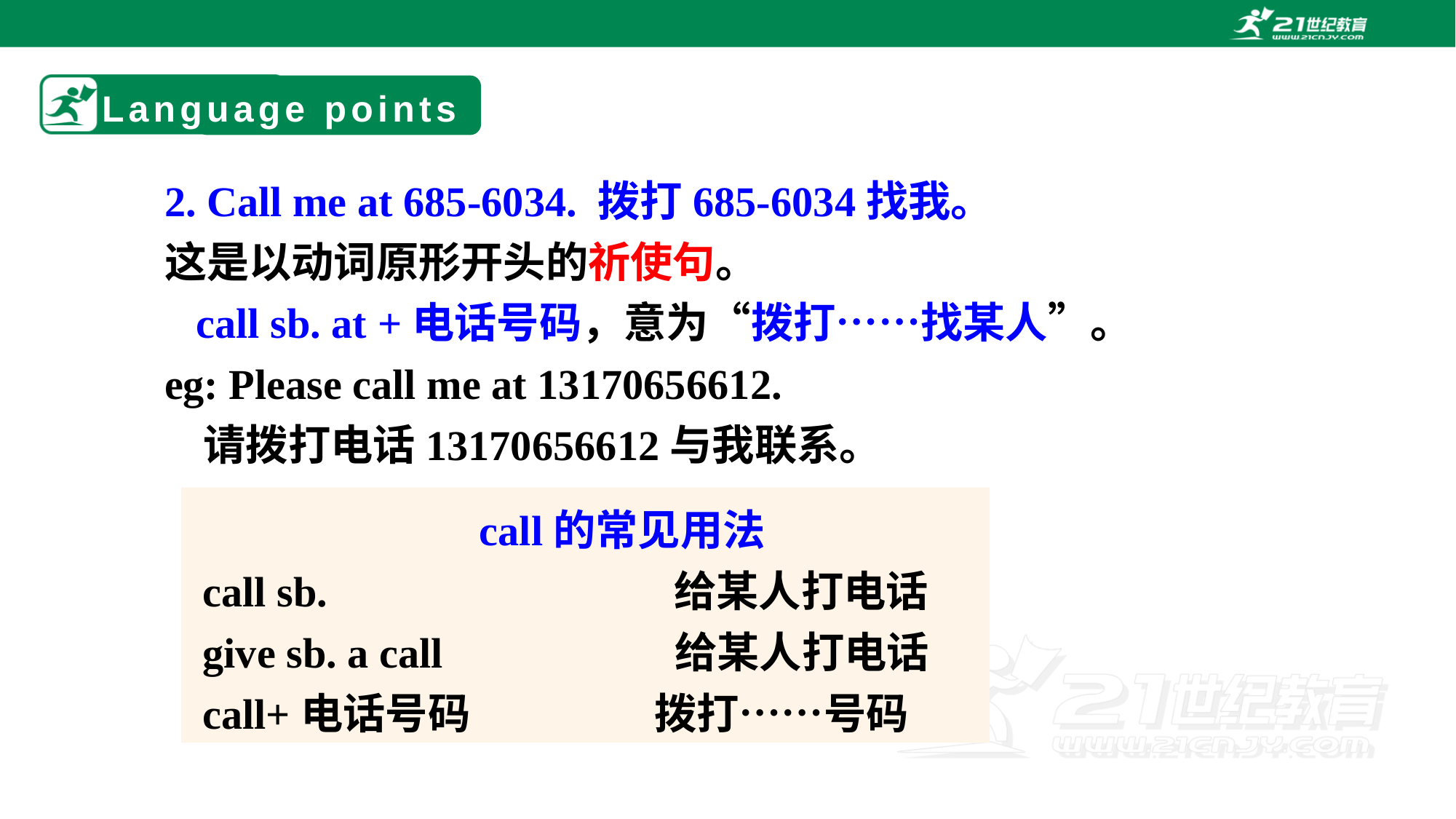

# Language points
2. Call me at 685-6034. 拨打685-6034找我。
这是以动词原形开头的祈使句。
   call sb. at +电话号码，意为“拨打……找某人”。
eg: Please call me at 13170656612.
   请拨打电话13170656612与我联系。
       call的常见用法
 call sb. 　　　　　  　　 给某人打电话
 give sb. a call                     给某人打电话
 call+电话号码	              拨打……号码